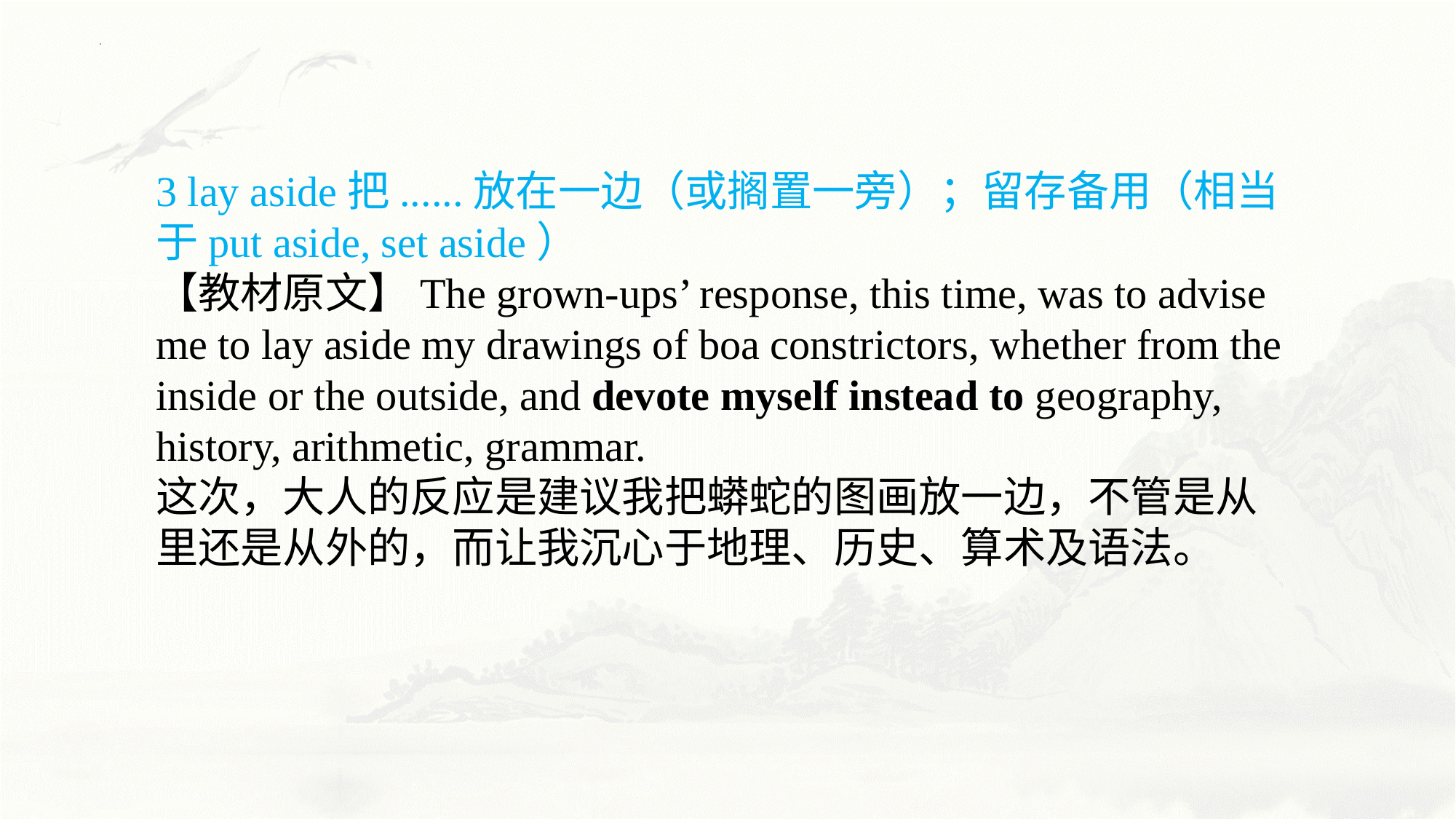

3 lay aside把......放在一边（或搁置一旁）；留存备用（相当于put aside, set aside）
【教材原文】The grown-ups’ response, this time, was to advise me to lay aside my drawings of boa constrictors, whether from the inside or the outside, and devote myself instead to geography, history, arithmetic, grammar.
这次，大人的反应是建议我把蟒蛇的图画放一边，不管是从里还是从外的，而让我沉心于地理、历史、算术及语法。